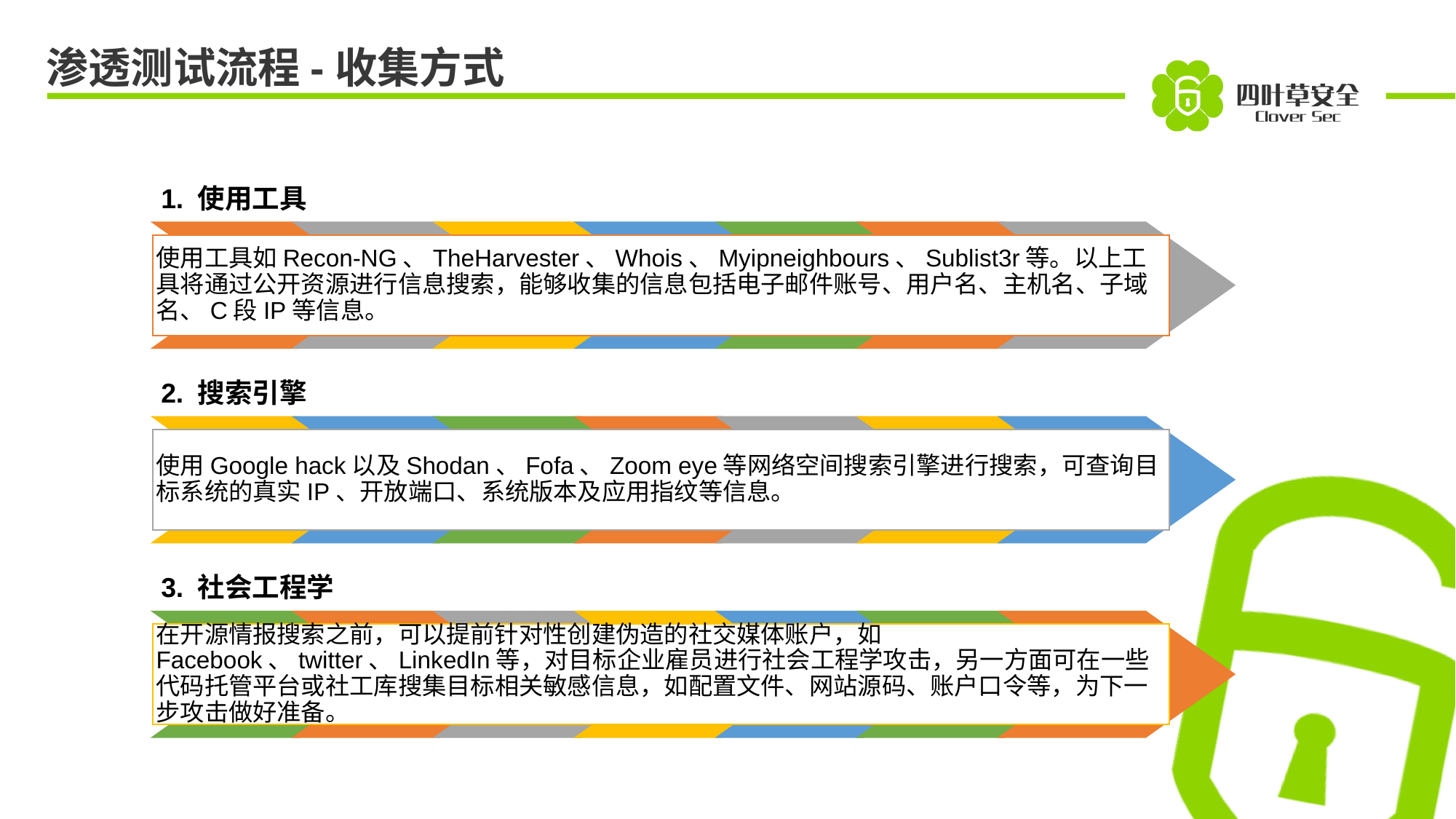

渗透测试流程-收集方式
1. 使用工具

使用工具如Recon-NG、TheHarvester、Whois、Myipneighbours、Sublist3r等。以上工具将通过公开资源进行信息搜索，能够收集的信息包括电子邮件账号、用户名、主机名、子域名、C段IP等信息。
2. 搜索引擎

使用Google hack以及Shodan、Fofa、Zoom eye等网络空间搜索引擎进行搜索，可查询目标系统的真实IP、开放端口、系统版本及应用指纹等信息。
3. 社会工程学

在开源情报搜索之前，可以提前针对性创建伪造的社交媒体账户，如Facebook、twitter、LinkedIn等，对目标企业雇员进行社会工程学攻击，另一方面可在一些代码托管平台或社工库搜集目标相关敏感信息，如配置文件、网站源码、账户口令等，为下一步攻击做好准备。